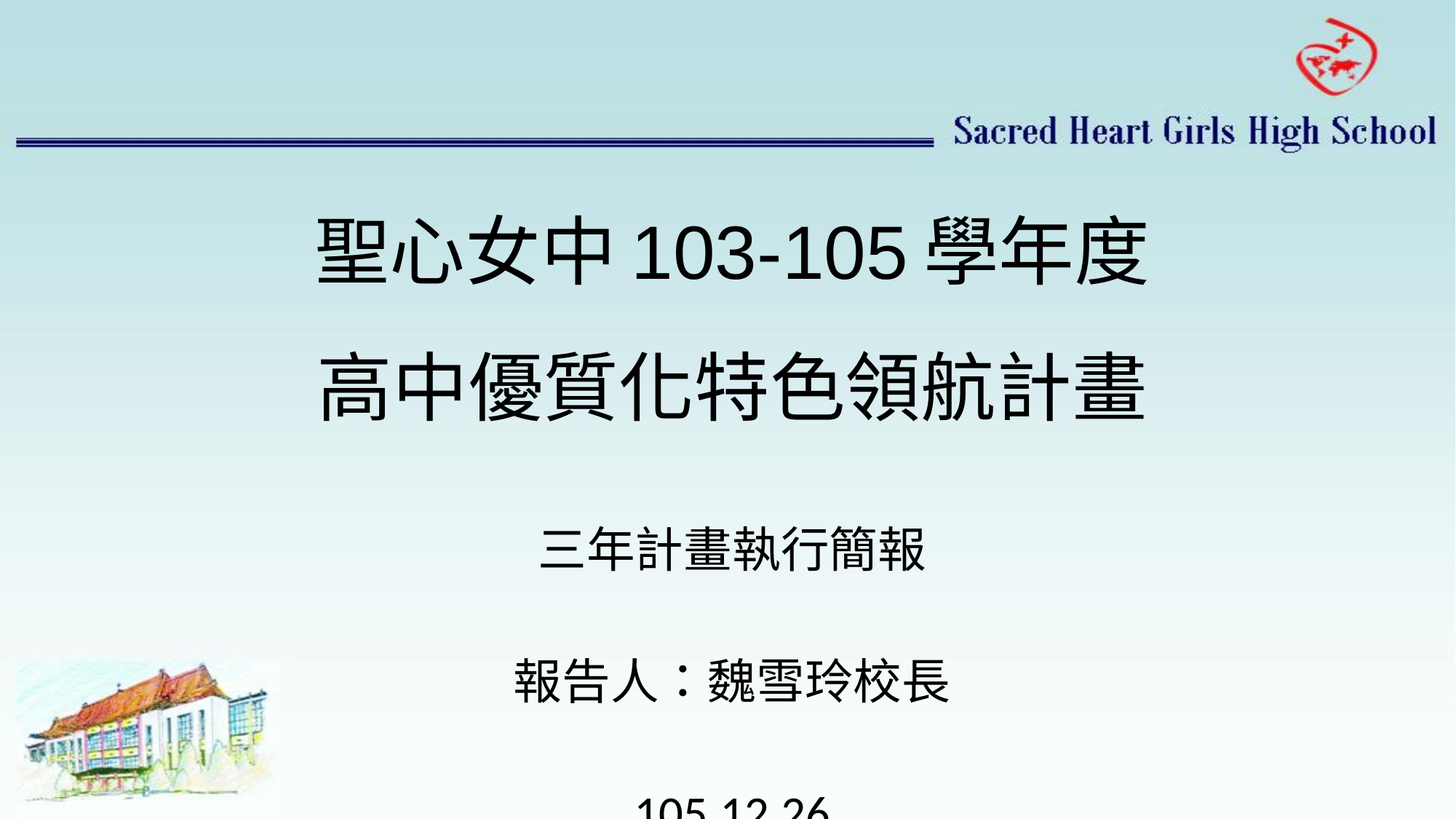

# 聖心女中103-105學年度 高中優質化特色領航計畫
三年計畫執行簡報
報告人：魏雪玲校長
105.12.26